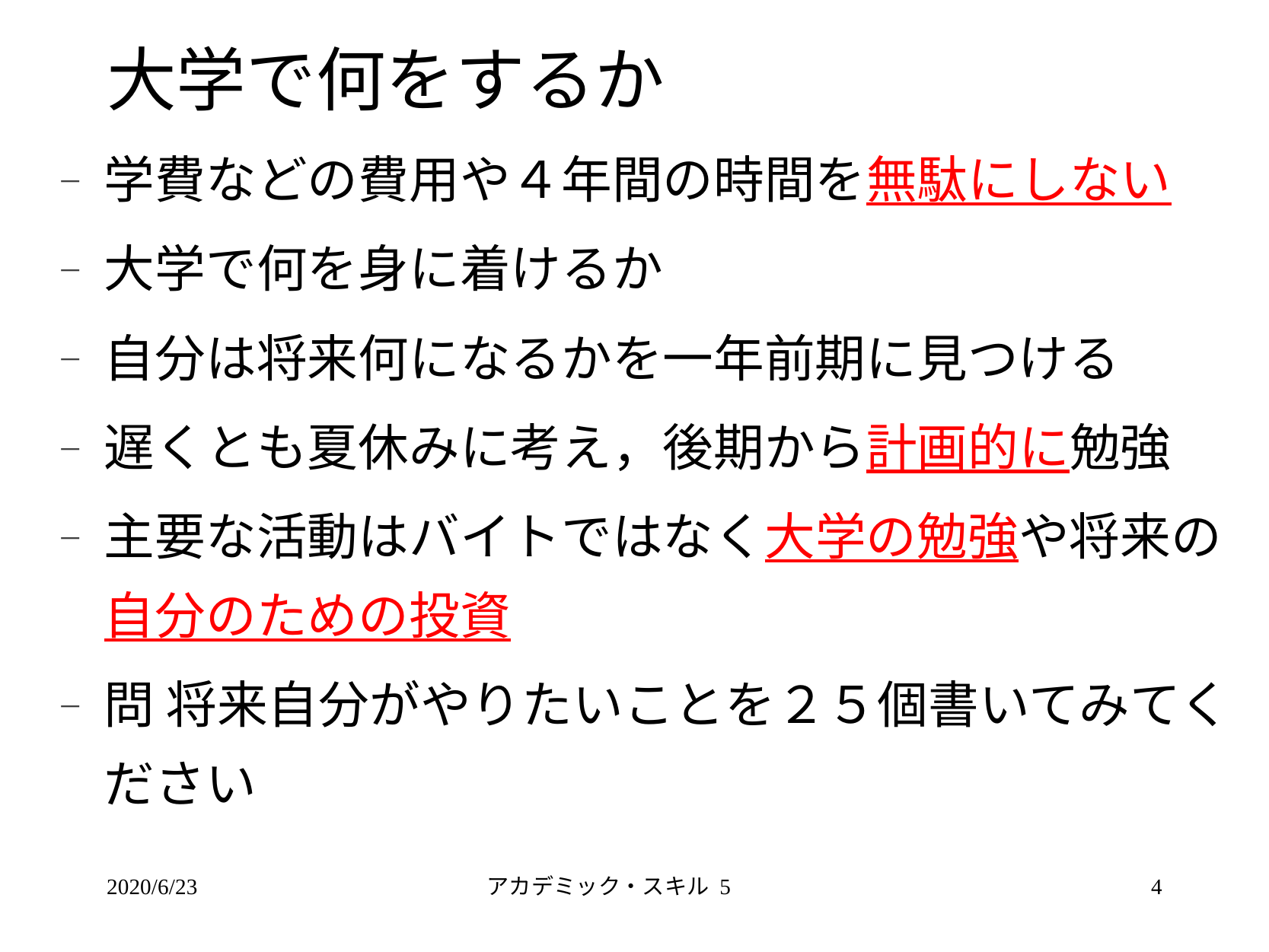

# 大学で何をするか
学費などの費用や４年間の時間を無駄にしない
大学で何を身に着けるか
自分は将来何になるかを一年前期に見つける
遅くとも夏休みに考え，後期から計画的に勉強
主要な活動はバイトではなく大学の勉強や将来の自分のための投資
問 将来自分がやりたいことを２５個書いてみてください
2020/6/23
アカデミック・スキル 5
4